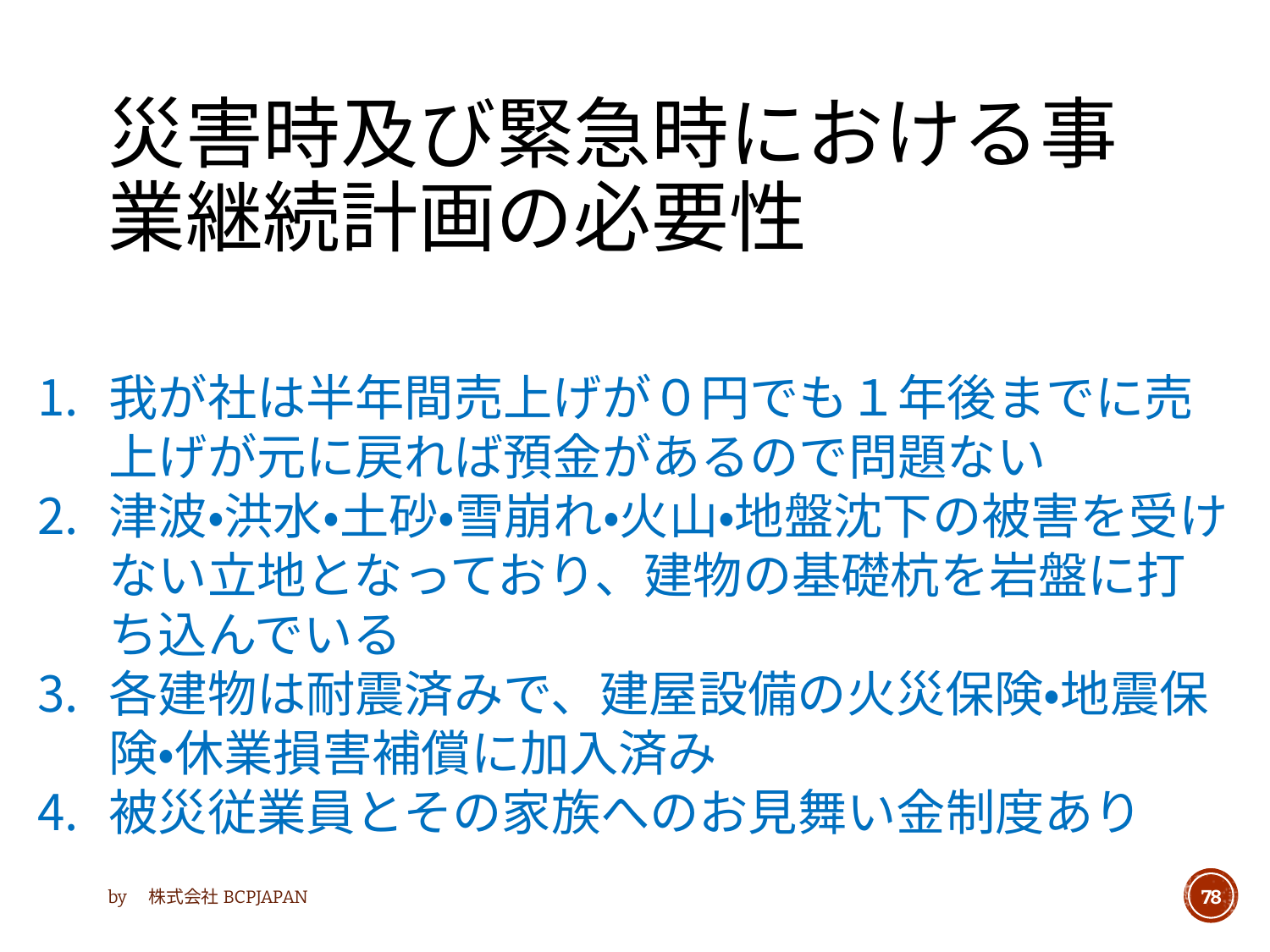

# 災害時及び緊急時における事業継続計画の必要性
我が社は半年間売上げが０円でも１年後までに売上げが元に戻れば預金があるので問題ない
津波・洪水・土砂・雪崩れ・火山・地盤沈下の被害を受けない立地となっており、建物の基礎杭を岩盤に打ち込んでいる
各建物は耐震済みで、建屋設備の火災保険・地震保険・休業損害補償に加入済み
被災従業員とその家族へのお見舞い金制度あり

by　株式会社BCPJAPAN
78